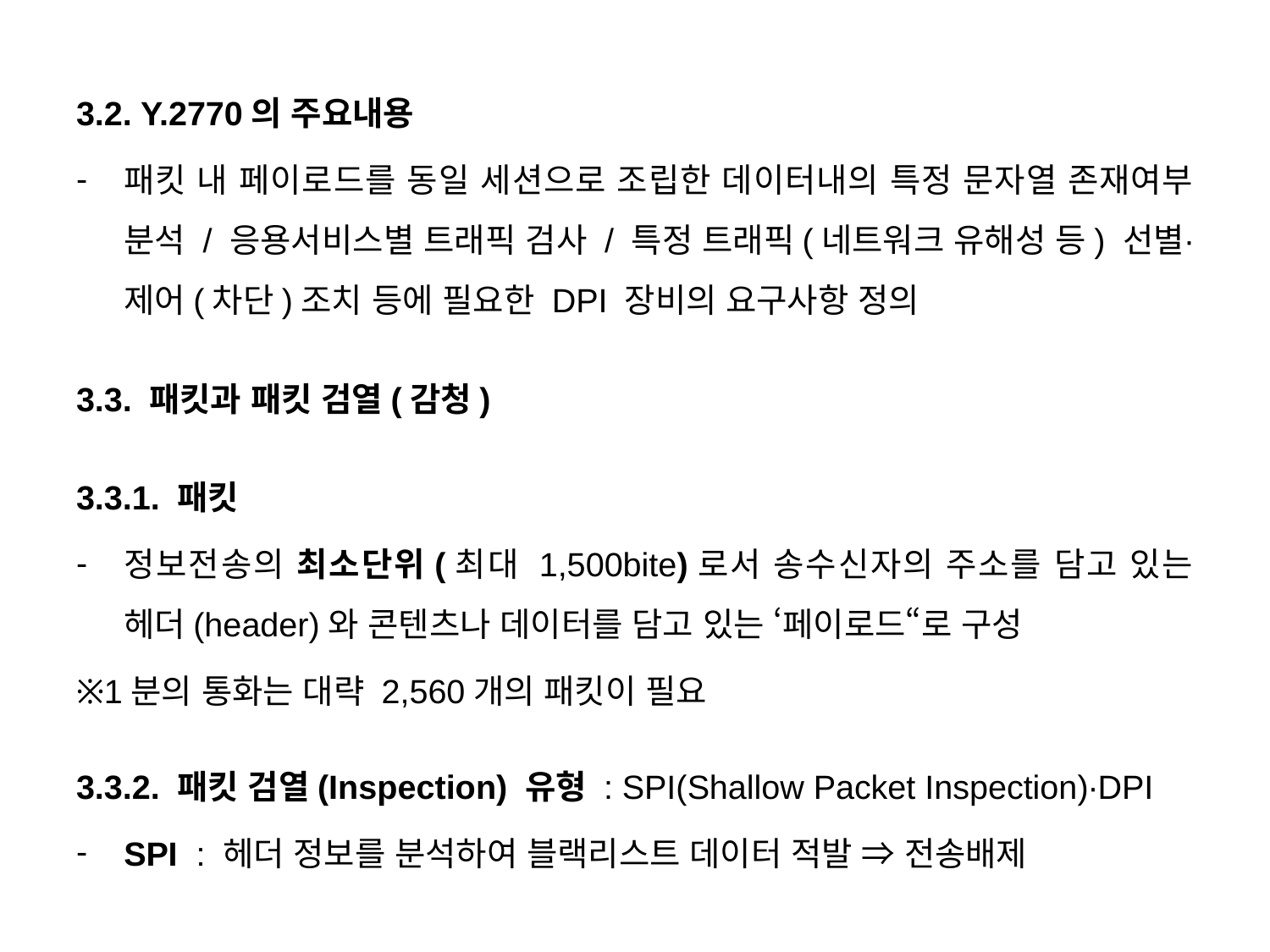

3.2. Y.2770의 주요내용
패킷 내 페이로드를 동일 세션으로 조립한 데이터내의 특정 문자열 존재여부 분석 / 응용서비스별 트래픽 검사 / 특정 트래픽(네트워크 유해성 등) 선별∙제어(차단)조치 등에 필요한 DPI 장비의 요구사항 정의

3.3. 패킷과 패킷 검열(감청)

3.3.1. 패킷
정보전송의 최소단위(최대 1,500bite)로서 송수신자의 주소를 담고 있는 헤더(header)와 콘텐츠나 데이터를 담고 있는 ‘페이로드“로 구성
※1분의 통화는 대략 2,560개의 패킷이 필요

3.3.2. 패킷 검열(Inspection) 유형 : SPI(Shallow Packet Inspection)∙DPI
SPI  : 헤더 정보를 분석하여 블랙리스트 데이터 적발 ⇒ 전송배제